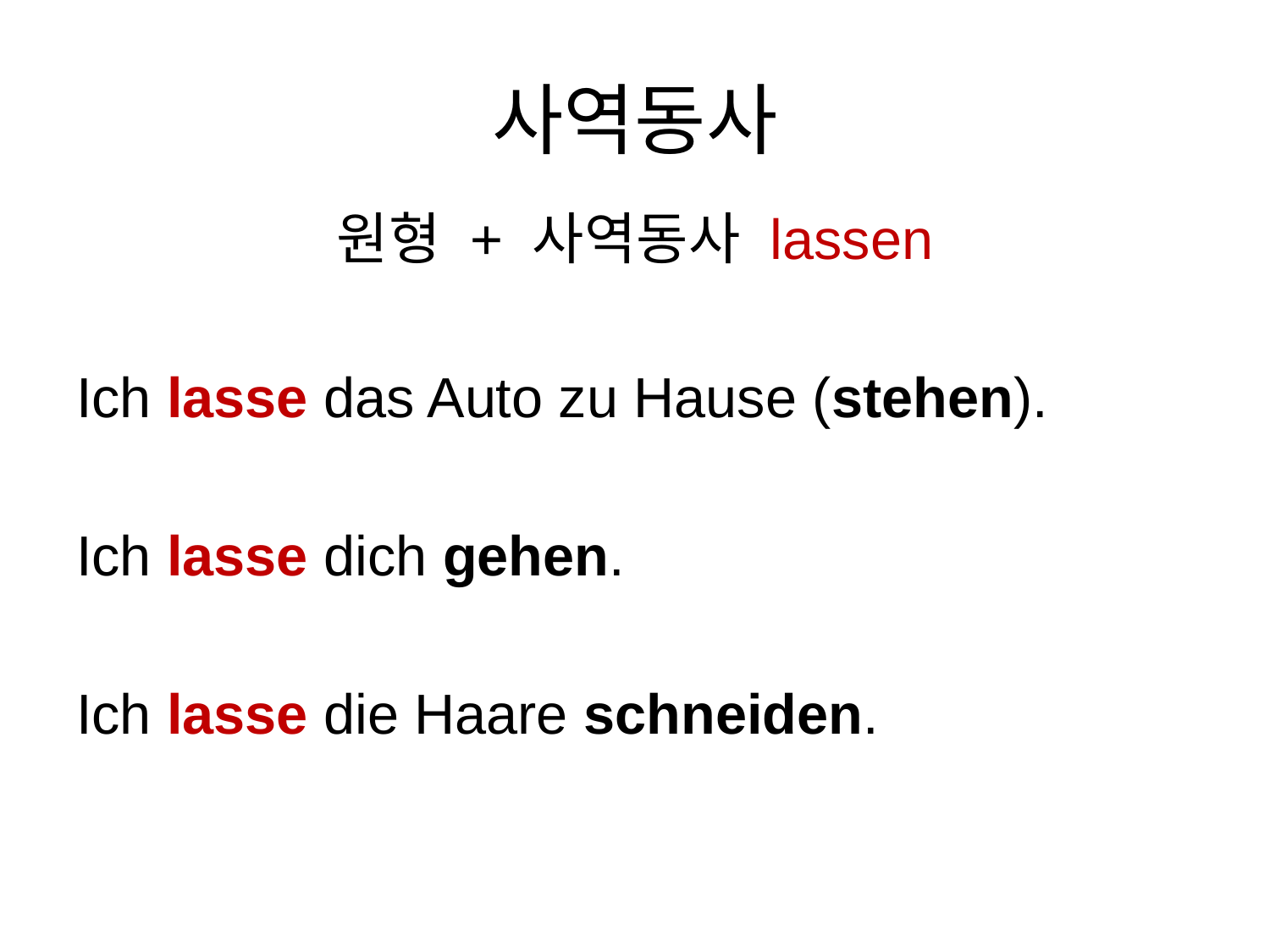

# 사역동사
원형 + 사역동사 lassen

Ich lasse das Auto zu Hause (stehen).

Ich lasse dich gehen.

Ich lasse die Haare schneiden.